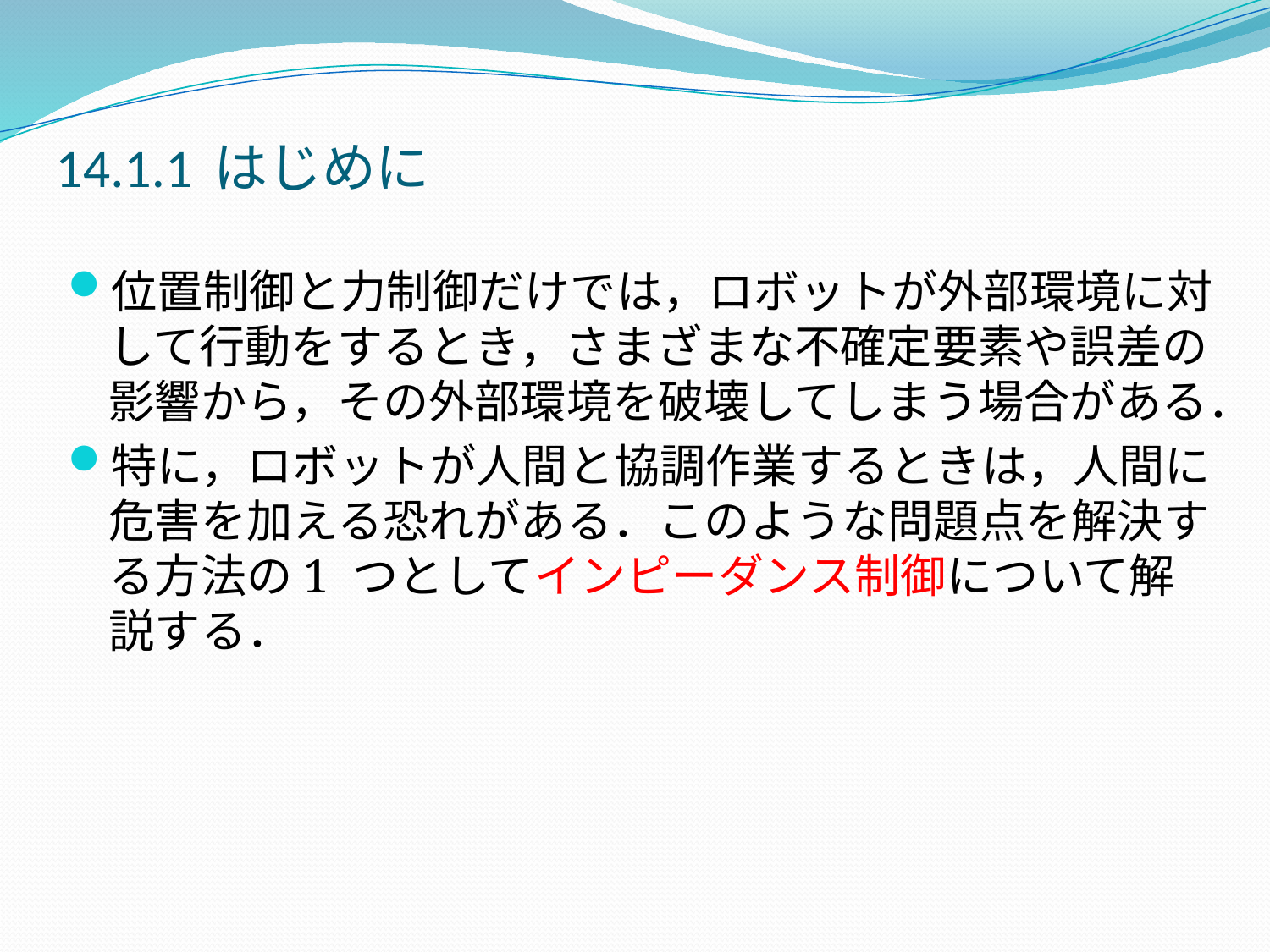

# 14.1.1 はじめに
位置制御と力制御だけでは，ロボットが外部環境に対して行動をするとき，さまざまな不確定要素や誤差の影響から，その外部環境を破壊してしまう場合がある．
特に，ロボットが人間と協調作業するときは，人間に危害を加える恐れがある．このような問題点を解決する方法の1 つとしてインピーダンス制御について解説する．